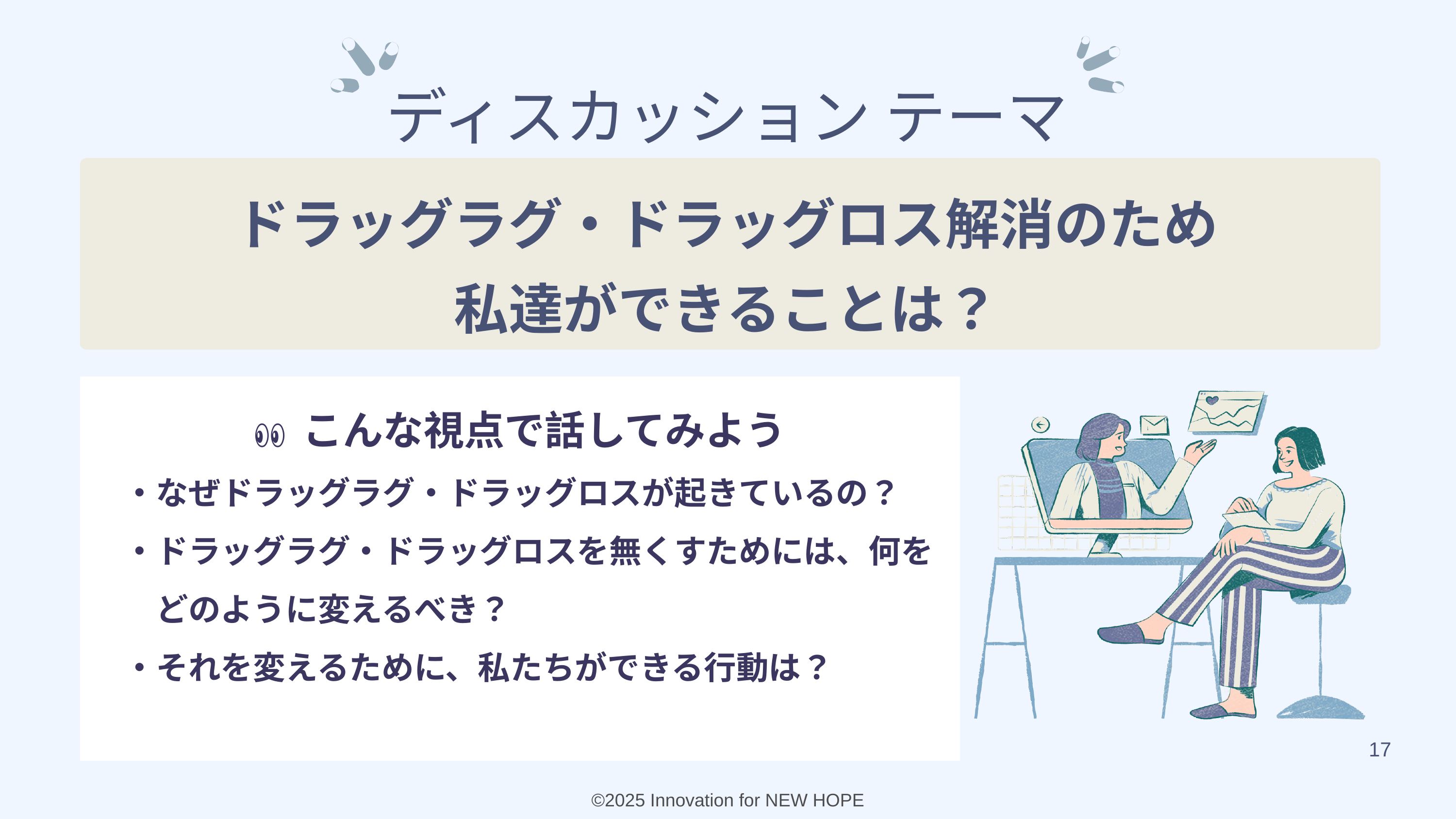

ディスカッション テーマ

ドラッグラグ・ドラッグロス解消のため
私達ができることは？
👀 こんな視点で話してみよう
・なぜドラッグラグ・ドラッグロスが起きているの？
・ドラッグラグ・ドラッグロスを無くすためには、何を
　どのように変えるべき？
・それを変えるために、私たちができる行動は？

17
©2025 Innovation for NEW HOPE